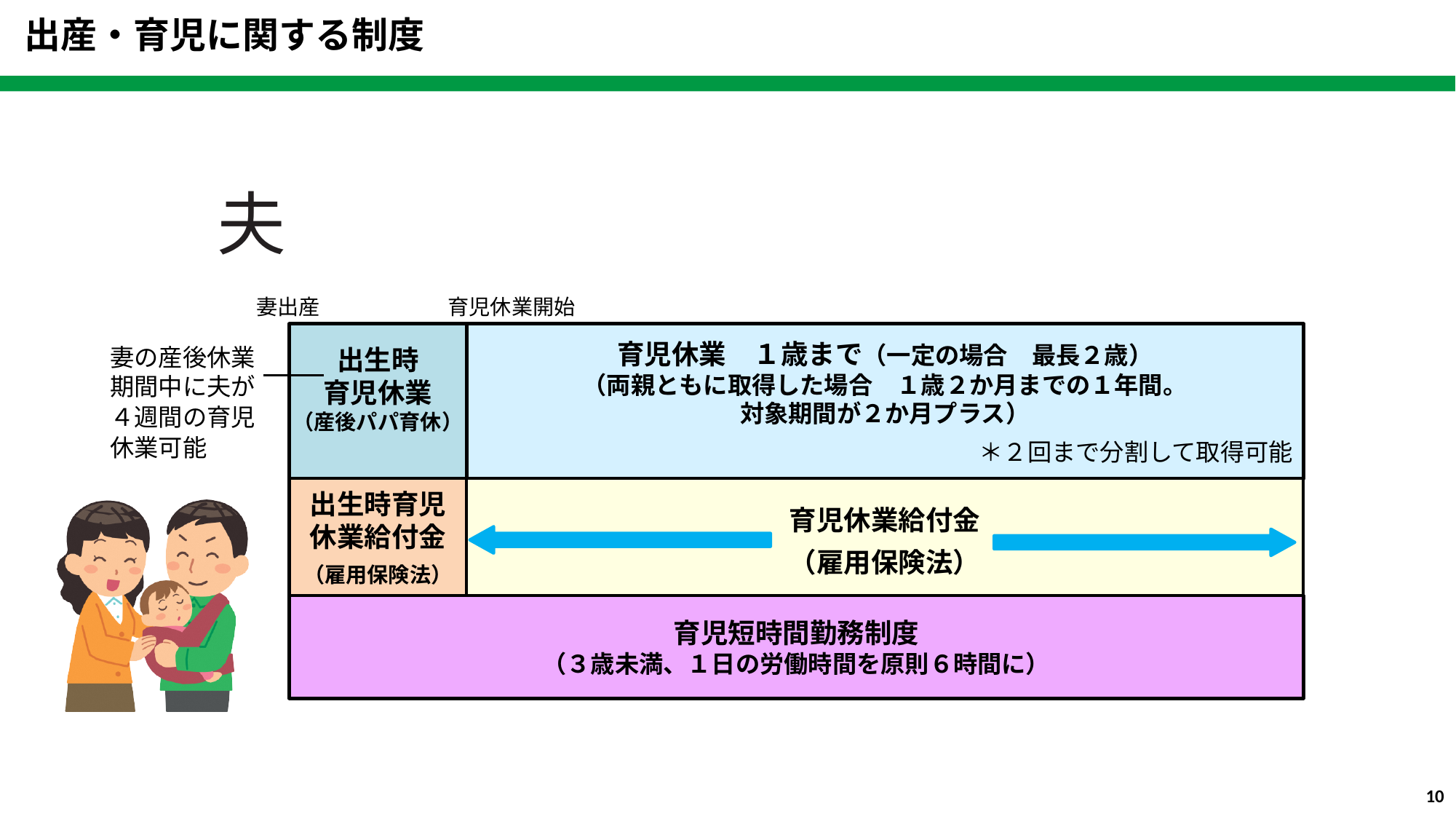

出産・育児に関する制度

夫
妻出産　　　　　　育児休業開始　　　　　　　　　　　　　　　　　　　　　　　　　　　　　　　　　　　　　　　　　　　　　育児休業終了
出生時
育児休業
（産後パパ育休）

育児休業　１歳まで（一定の場合　最長２歳）
（両親ともに取得した場合　１歳２か月までの１年間。
対象期間が２か月プラス）
＊２回まで分割して取得可能

妻の産後休業期間中に夫が
４週間の育児
休業可能
出生時育児休業給付金
（雇用保険法）
育児休業給付金
（雇用保険法）

育児短時間勤務制度
（３歳未満、１日の労働時間を原則６時間に）

10